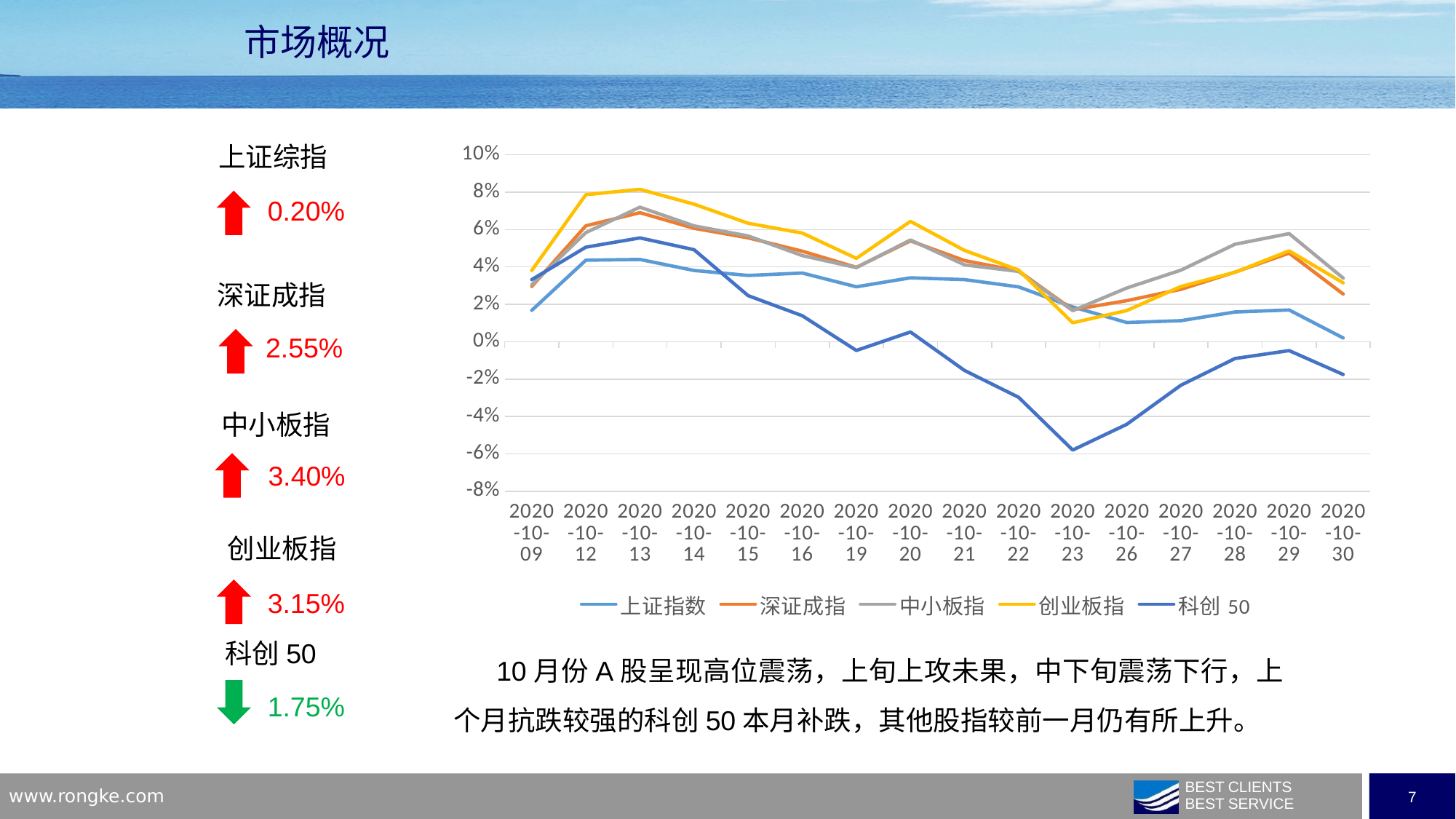

市场概况
上证综指

### Chart

| Category | 上证指数 | 深证成指 | 中小板指 | 创业板指 | 科创50 |
|---|---|---|---|---|---|
| 44113 | 0.01678782639970322 | 0.029580905306913374 | 0.03049323808985349 | 0.038130219834615176 | 0.03324156304066528 |
| 44116 | 0.043632948018461404 | 0.062027636586042156 | 0.05839749249985782 | 0.07869853259624415 | 0.05059169531125707 |
| 44117 | 0.04403216467502191 | 0.06904004518135554 | 0.07198832205363326 | 0.08154485801638156 | 0.055539622642041264 |
| 44118 | 0.03813676602687699 | 0.06070873141841271 | 0.061992445354501324 | 0.07359350972866086 | 0.04924851428616117 |
| 44119 | 0.03546589565781111 | 0.055583620746846085 | 0.056599600940306916 | 0.06338633804967242 | 0.02466358626162002 |
| 44120 | 0.036763264336211465 | 0.048443433214347076 | 0.04608712677608984 | 0.05815625489973164 | 0.013907706681742349 |
| 44123 | 0.029401326348942547 | 0.03980234481826028 | 0.03964932535189347 | 0.04462970368908015 | -0.004685451278023667 |
| 44124 | 0.03419795471925391 | 0.05395589388424504 | 0.054444245936924984 | 0.06440398696840788 | 0.005205046729406693 |
| 44125 | 0.033241413338211734 | 0.0434218364201675 | 0.04115498688487751 | 0.0488490123519556 | -0.01537839017178011 |
| 44126 | 0.029349555900602287 | 0.03786444820181001 | 0.03760802792852824 | 0.038382903746732255 | -0.029754592643720934 |
| 44127 | 0.018627759320615 | 0.01712245505755705 | 0.01661933448145847 | 0.010130776158678634 | -0.05798514670289834 |
| 44130 | 0.010275377455821966 | 0.021987219921496326 | 0.02874474726559617 | 0.016694537891187577 | -0.04418443213933276 |
| 44131 | 0.011268804504439345 | 0.028061797901012042 | 0.03828714966140723 | 0.029519431008339758 | -0.023294961129368796 |
| 44132 | 0.015905864295981953 | 0.03723863123648741 | 0.05216049976016324 | 0.03717754788866978 | -0.008966475168630694 |
| 44133 | 0.016990184838834743 | 0.04743100225985031 | 0.05784232233179498 | 0.04861217458741662 | -0.0047509998089225736 |
| 44134 | 0.0020137647864681973 | 0.025501005113474084 | 0.0340378561616872 | 0.03150054900298804 | -0.017540645903946328 |
0.20%

深证成指
2.55%

中小板指
3.40%

创业板指

3.15%
科创50
10月份A股呈现高位震荡，上旬上攻未果，中下旬震荡下行，上个月抗跌较强的科创50本月补跌，其他股指较前一月仍有所上升。

1.75%